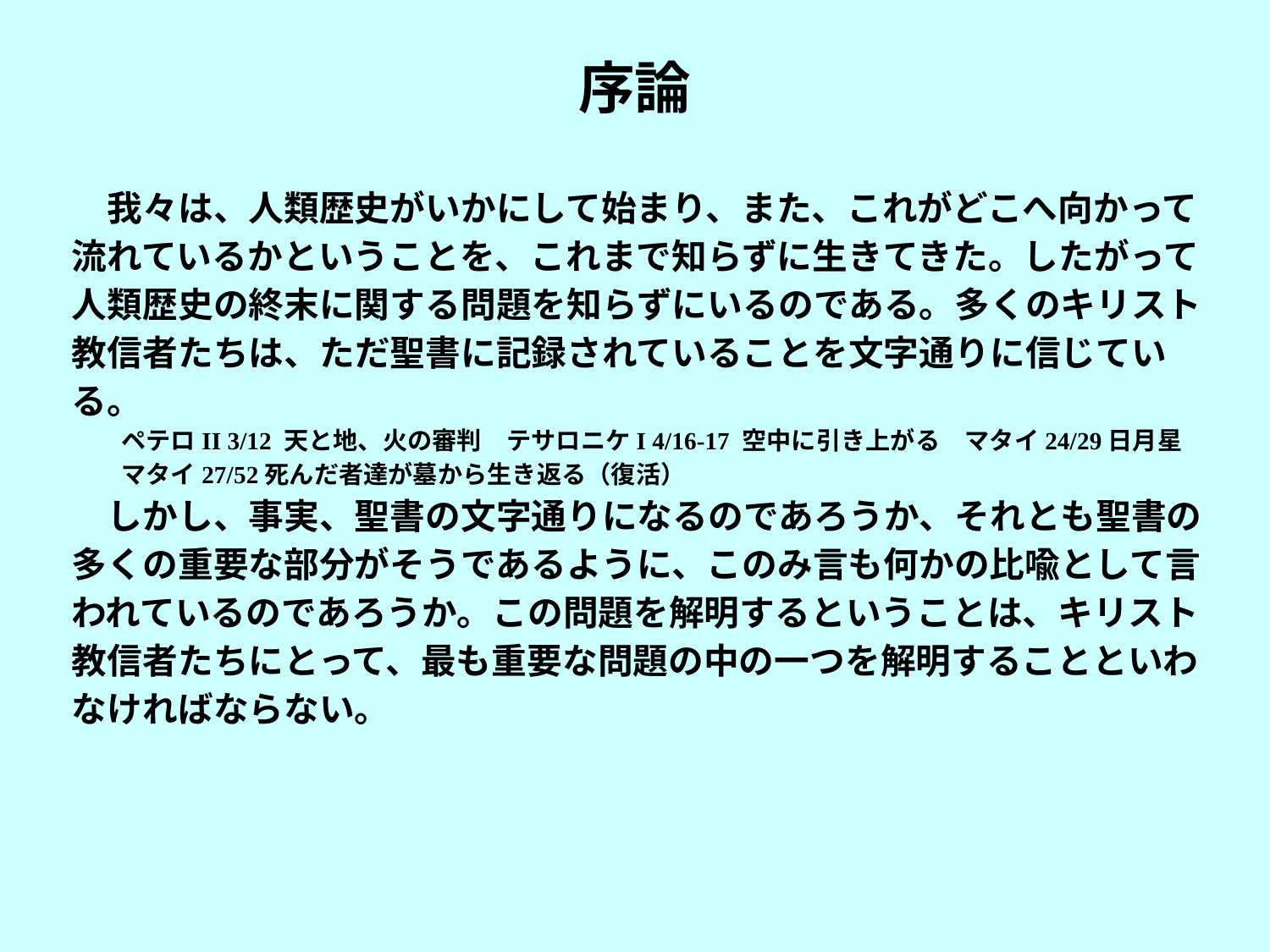

序論
　我々は、人類歴史がいかにして始まり、また、これがどこへ向かって流れているかということを、これまで知らずに生きてきた。したがって人類歴史の終末に関する問題を知らずにいるのである。多くのキリスト教信者たちは、ただ聖書に記録されていることを文字通りに信じている。
　　ペテロII 3/12 天と地、火の審判　テサロニケI 4/16-17 空中に引き上がる　マタイ24/29日月星
　　マタイ27/52死んだ者達が墓から生き返る（復活）
　しかし、事実、聖書の文字通りになるのであろうか、それとも聖書の多くの重要な部分がそうであるように、このみ言も何かの比喩として言われているのであろうか。この問題を解明するということは、キリスト教信者たちにとって、最も重要な問題の中の一つを解明することといわなければならない。